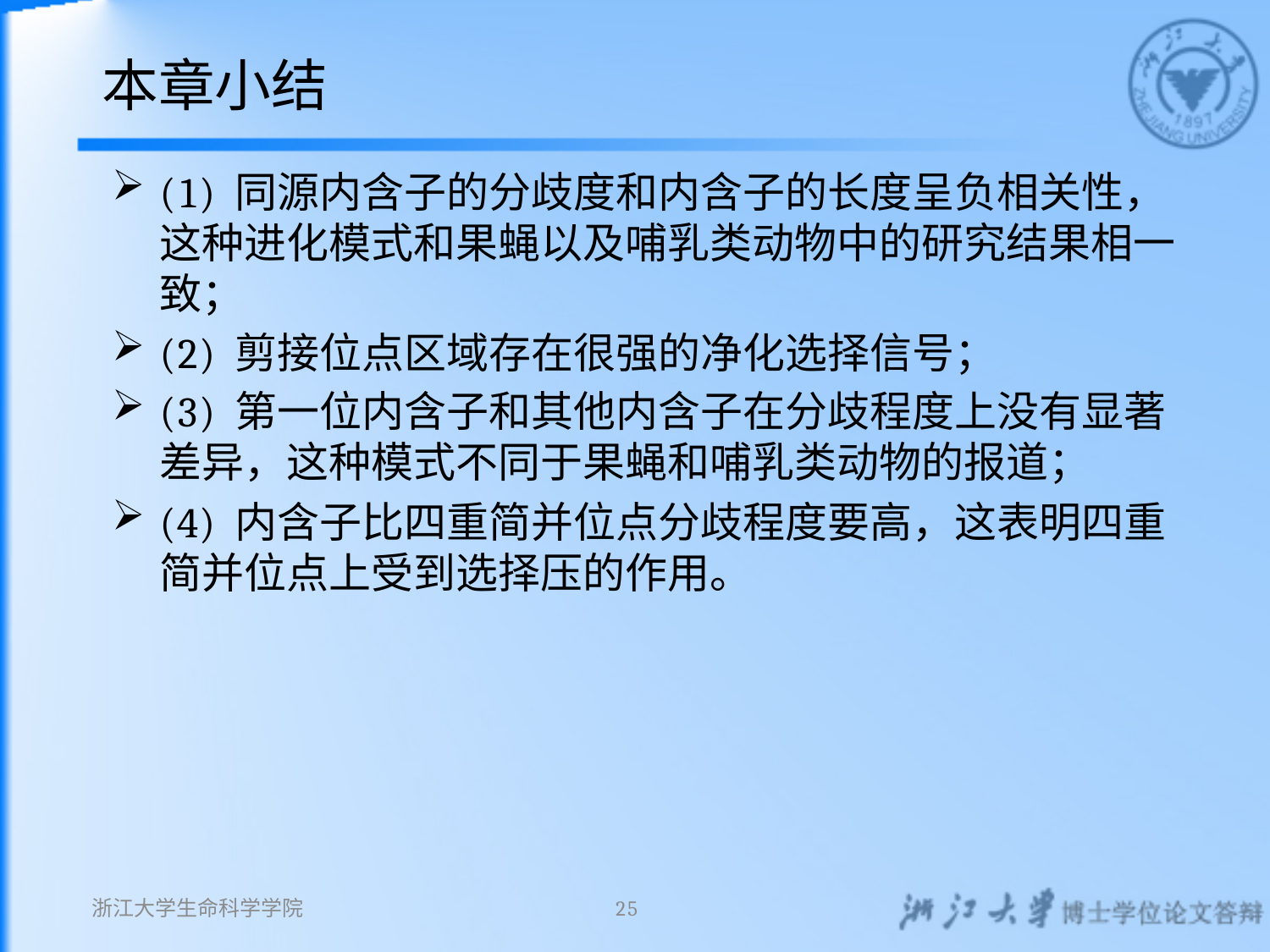

# 本章小结
(1) 同源内含子的分歧度和内含子的长度呈负相关性，这种进化模式和果蝇以及哺乳类动物中的研究结果相一致；
(2) 剪接位点区域存在很强的净化选择信号；
(3) 第一位内含子和其他内含子在分歧程度上没有显著差异，这种模式不同于果蝇和哺乳类动物的报道；
(4) 内含子比四重简并位点分歧程度要高，这表明四重简并位点上受到选择压的作用。
浙江大学生命科学学院
25